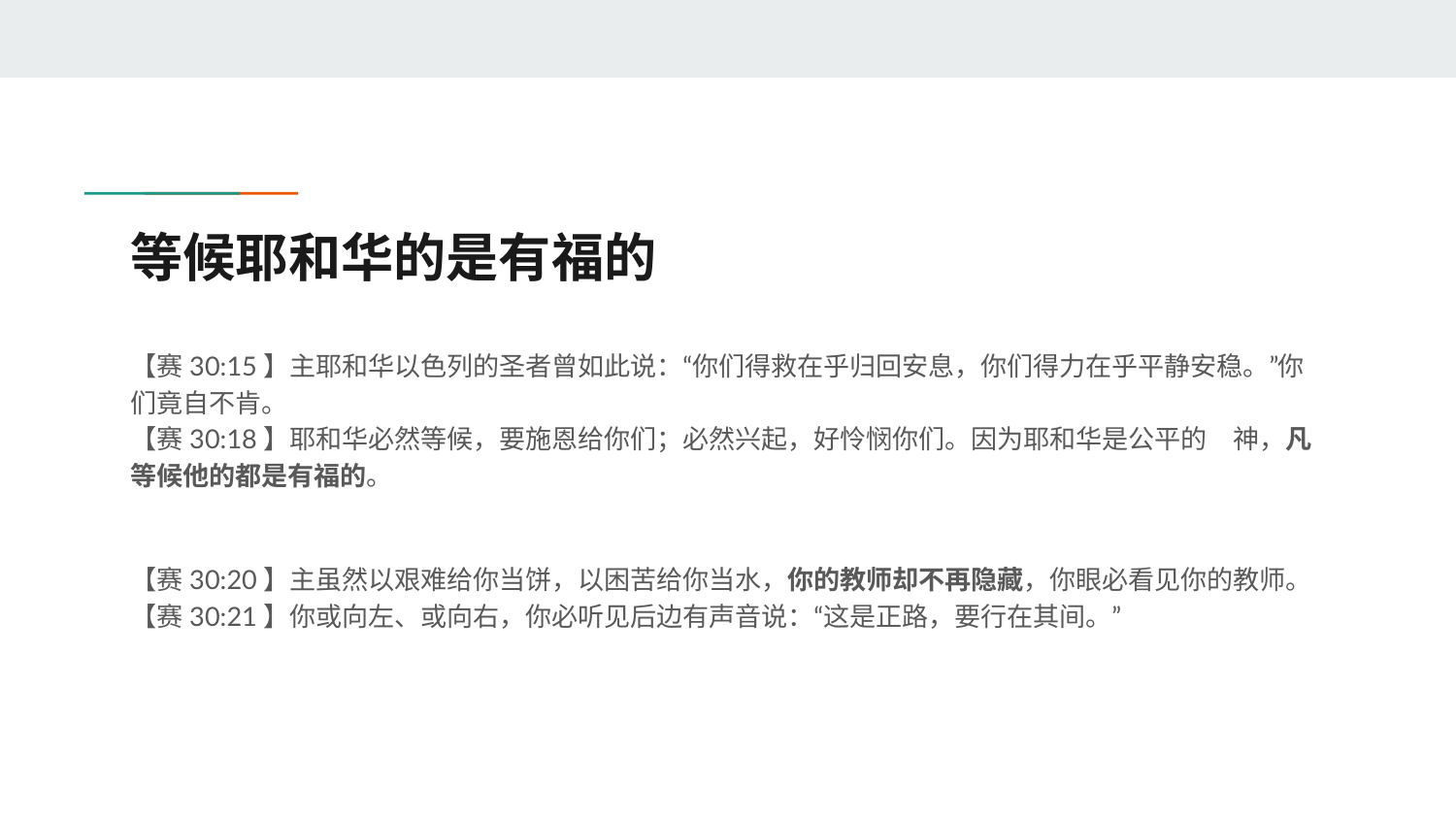

# 等候耶和华的是有福的
【赛30:15】主耶和华以色列的圣者曾如此说：“你们得救在乎归回安息，你们得力在乎平静安稳。”你们竟自不肯。
【赛30:18】耶和华必然等候，要施恩给你们；必然兴起，好怜悯你们。因为耶和华是公平的　神，凡等候他的都是有福的。
【赛30:20】主虽然以艰难给你当饼，以困苦给你当水，你的教师却不再隐藏，你眼必看见你的教师。
【赛30:21】你或向左、或向右，你必听见后边有声音说：“这是正路，要行在其间。”